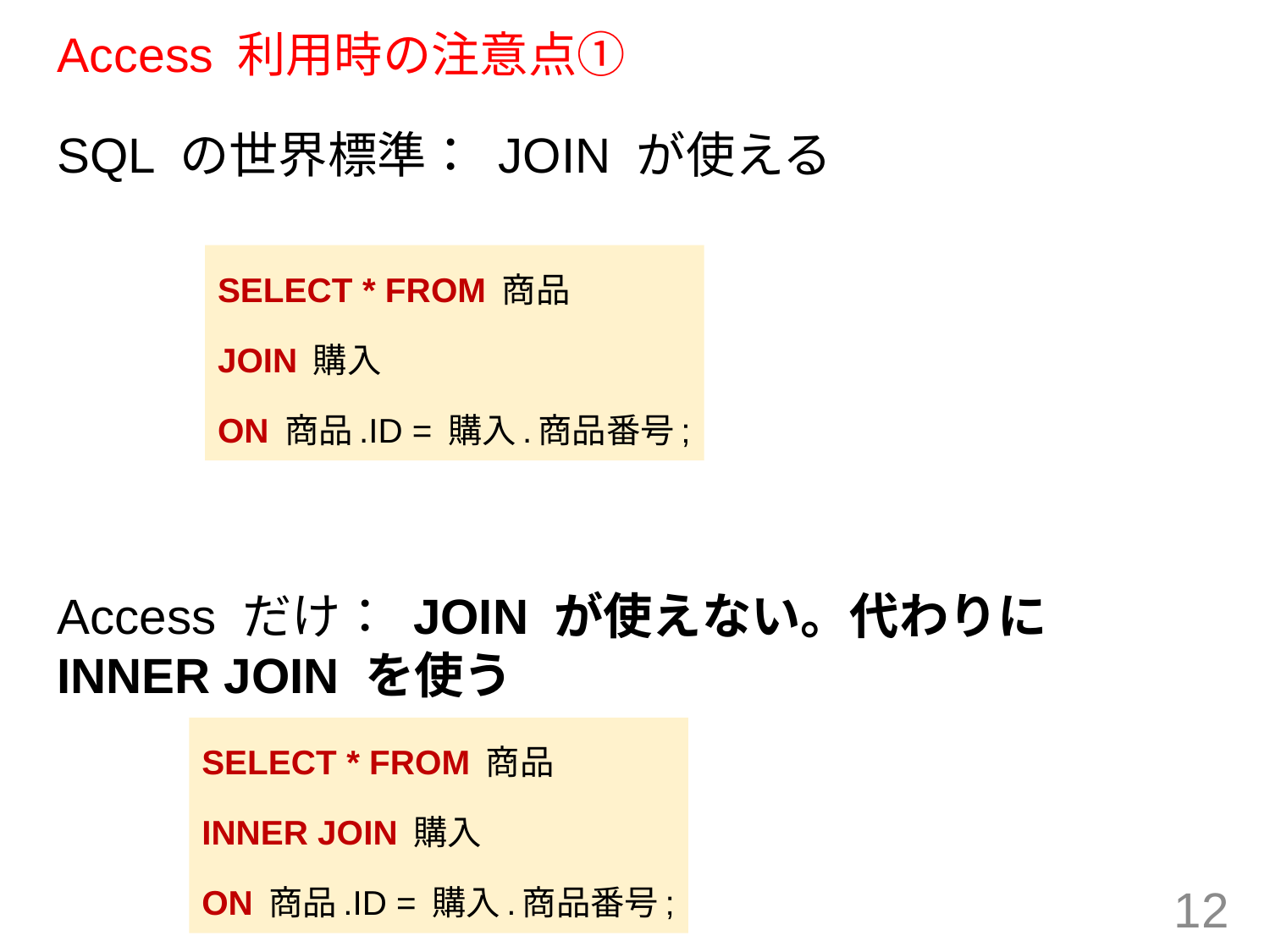

# Access 利用時の注意点①
SQL の世界標準： JOIN が使える

Access だけ： JOIN が使えない。代わりに INNER JOIN を使う
SELECT * FROM 商品
JOIN 購入
ON 商品.ID = 購入.商品番号;

SELECT * FROM 商品
INNER JOIN 購入
ON 商品.ID = 購入.商品番号;

12